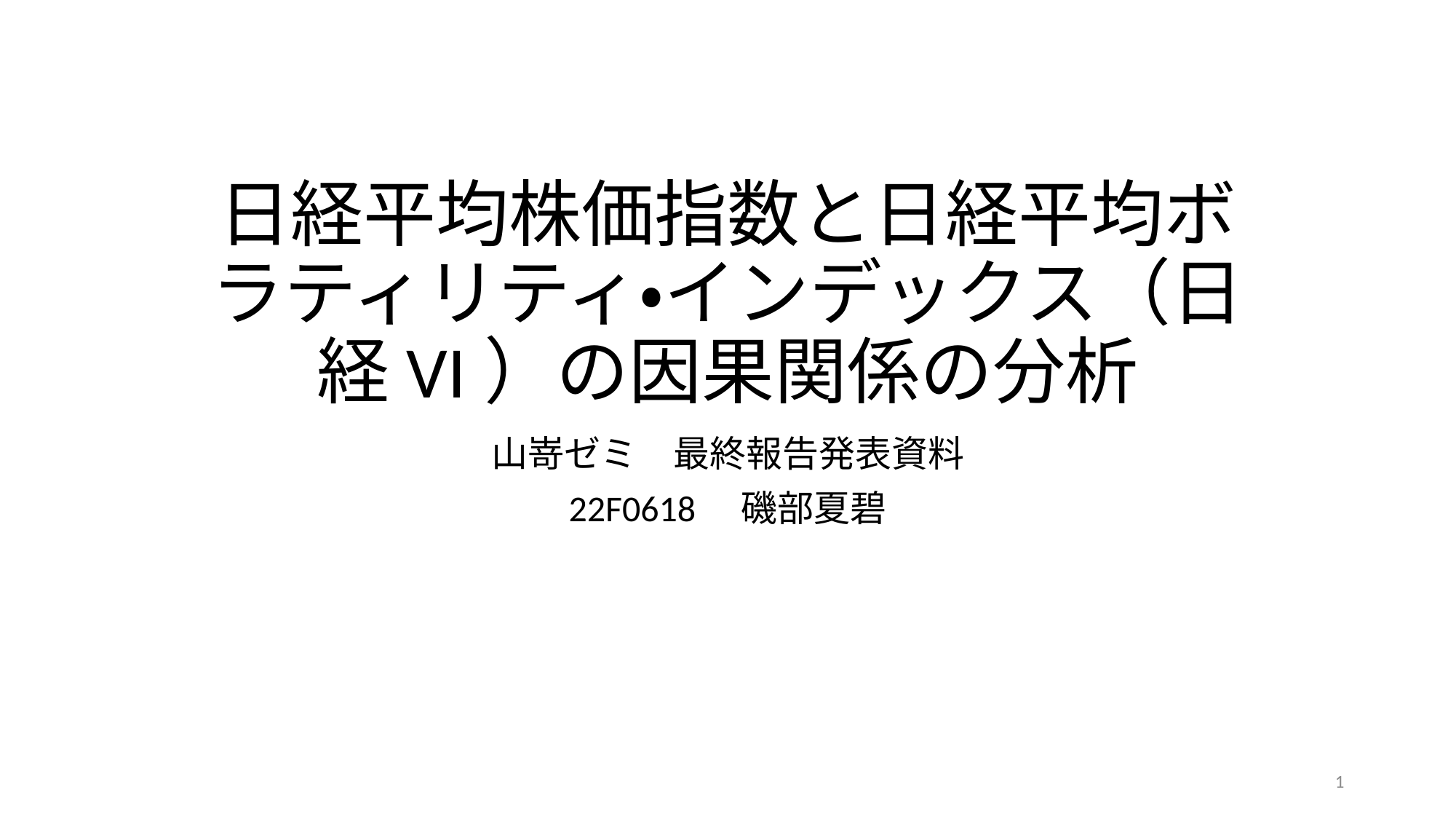

# 日経平均株価指数と日経平均ボラティリティ・インデックス（日経VI）の因果関係の分析
山嵜ゼミ　最終報告発表資料
22F0618　磯部夏碧
1